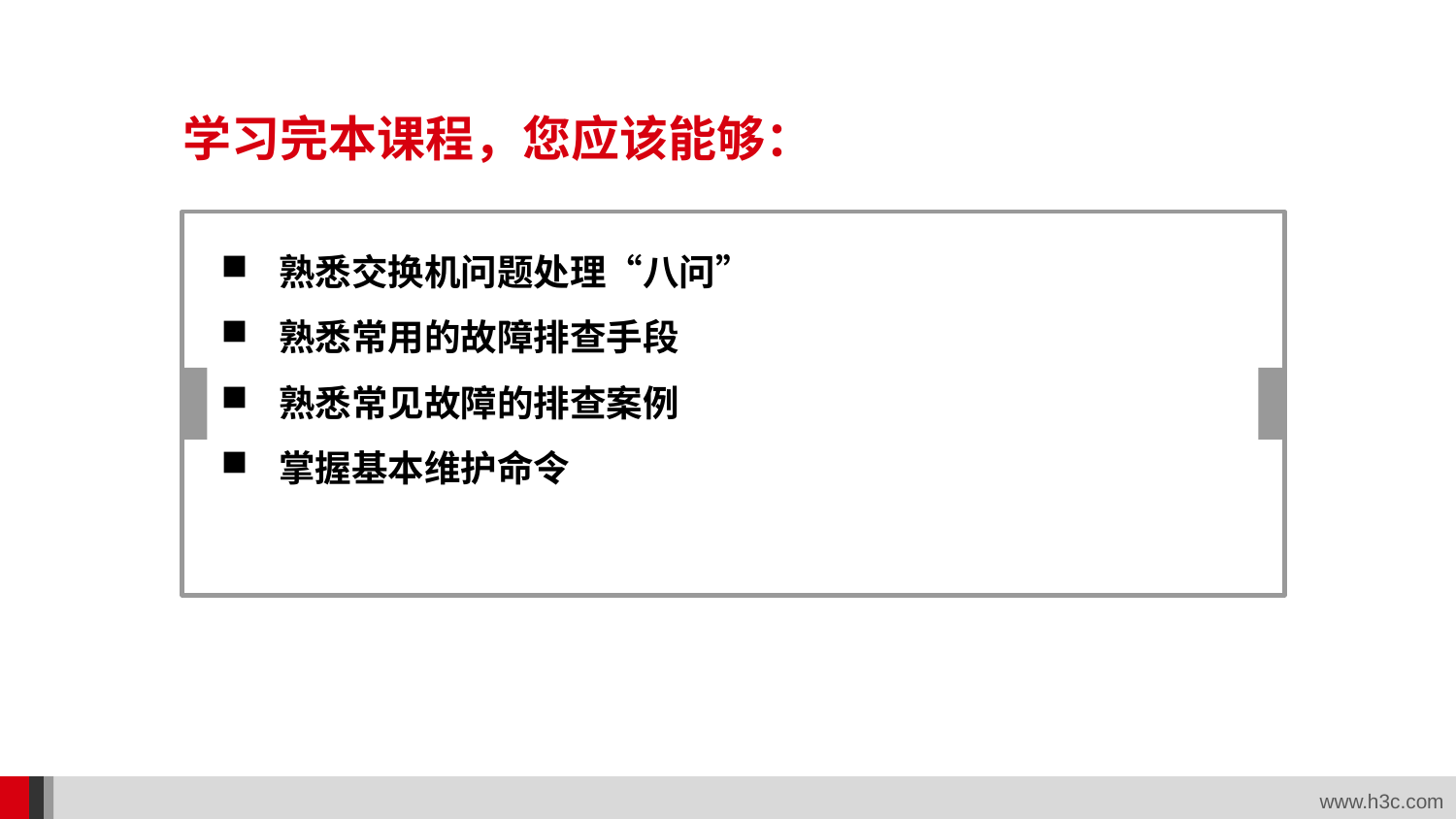

学习完本课程，您应该能够：

熟悉交换机问题处理“八问”
熟悉常用的故障排查手段
熟悉常见故障的排查案例
掌握基本维护命令